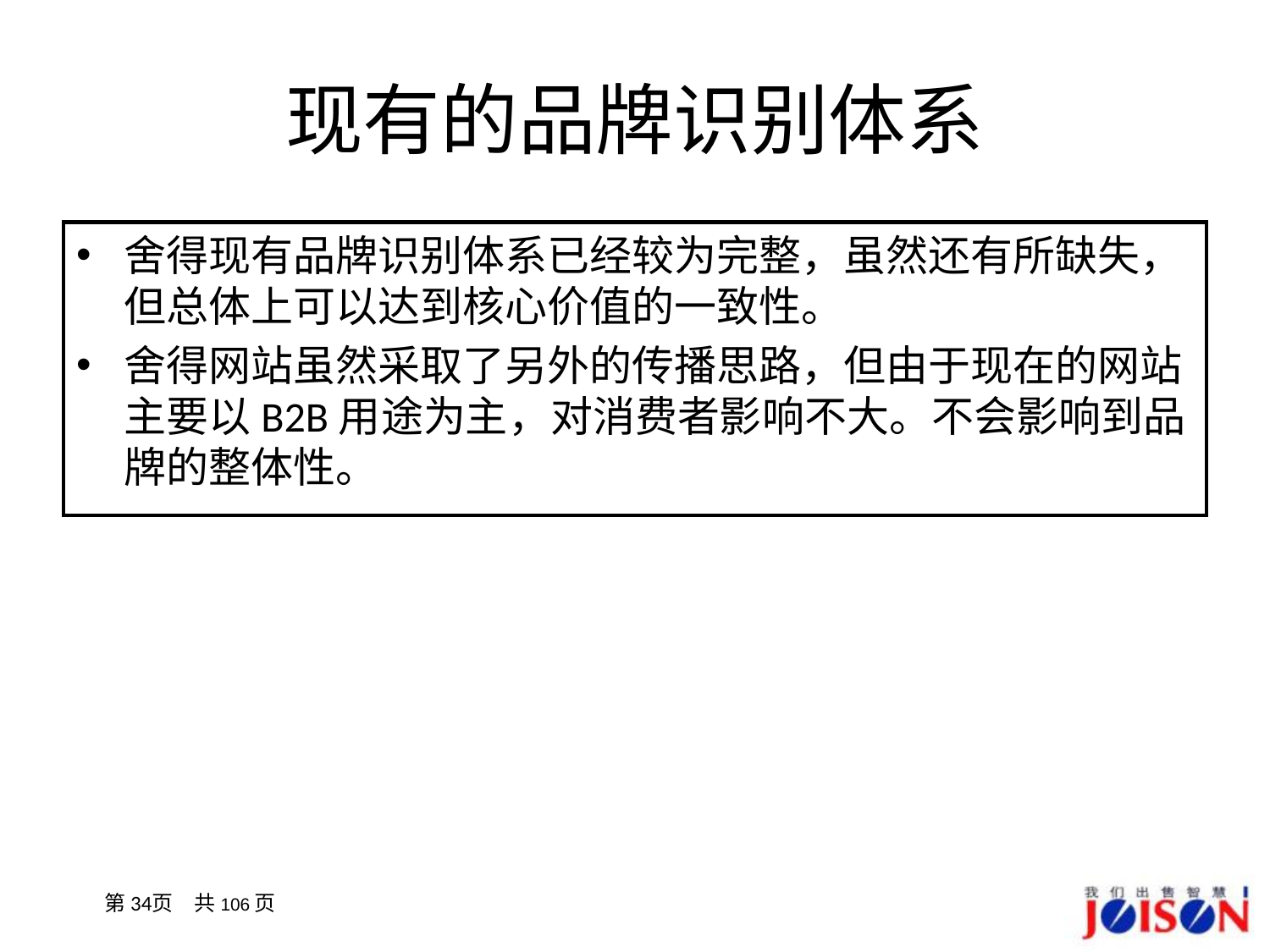

# 现有的品牌识别体系
舍得现有品牌识别体系已经较为完整，虽然还有所缺失，但总体上可以达到核心价值的一致性。
舍得网站虽然采取了另外的传播思路，但由于现在的网站主要以B2B用途为主，对消费者影响不大。不会影响到品牌的整体性。